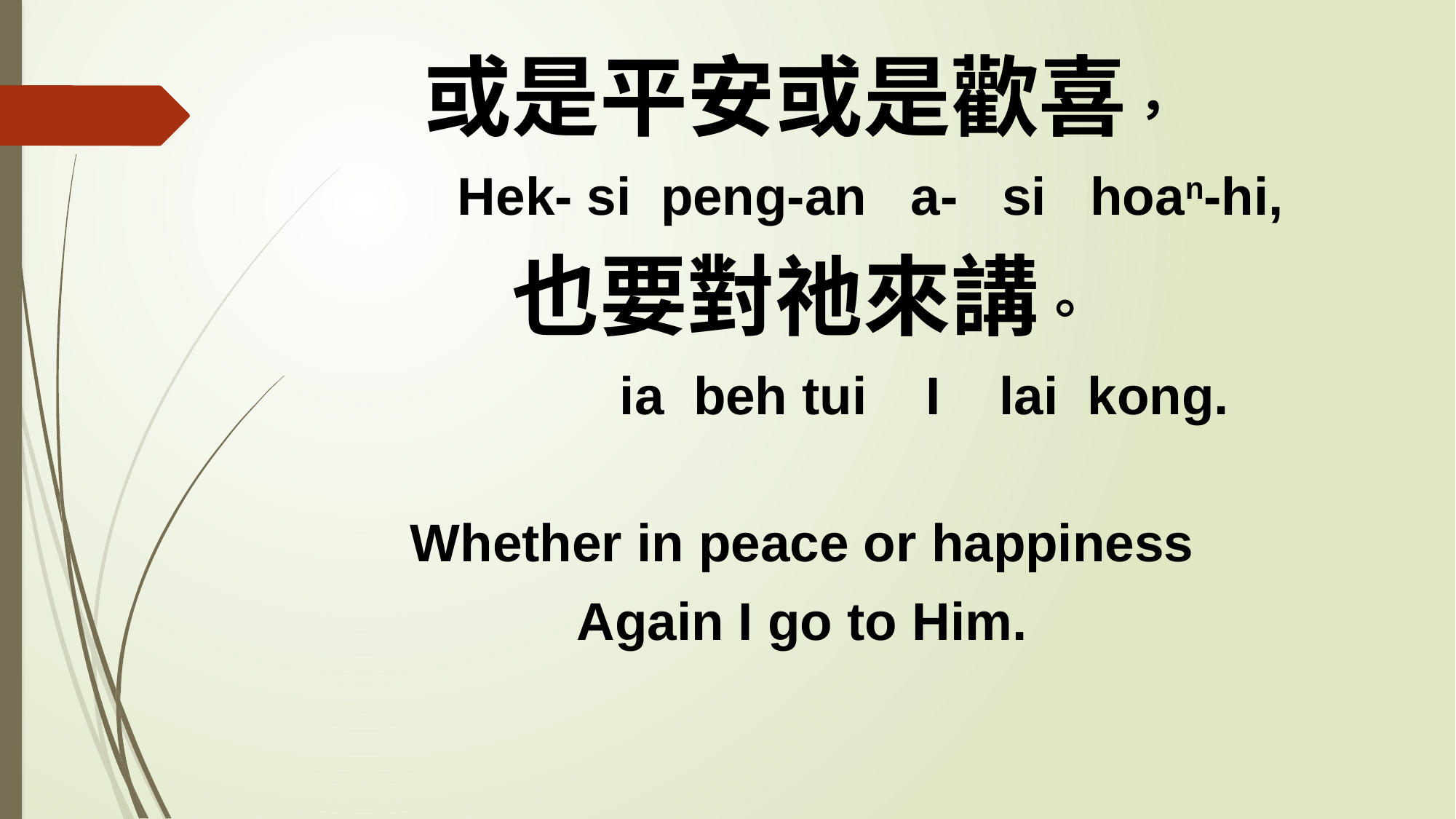

或是平安或是歡喜，
            Hek- si  peng-an   a-   si   hoan-hi,
也要對祂來講。
                       ia  beh tui    I    lai  kong.

Whether in peace or happiness
Again I go to Him.